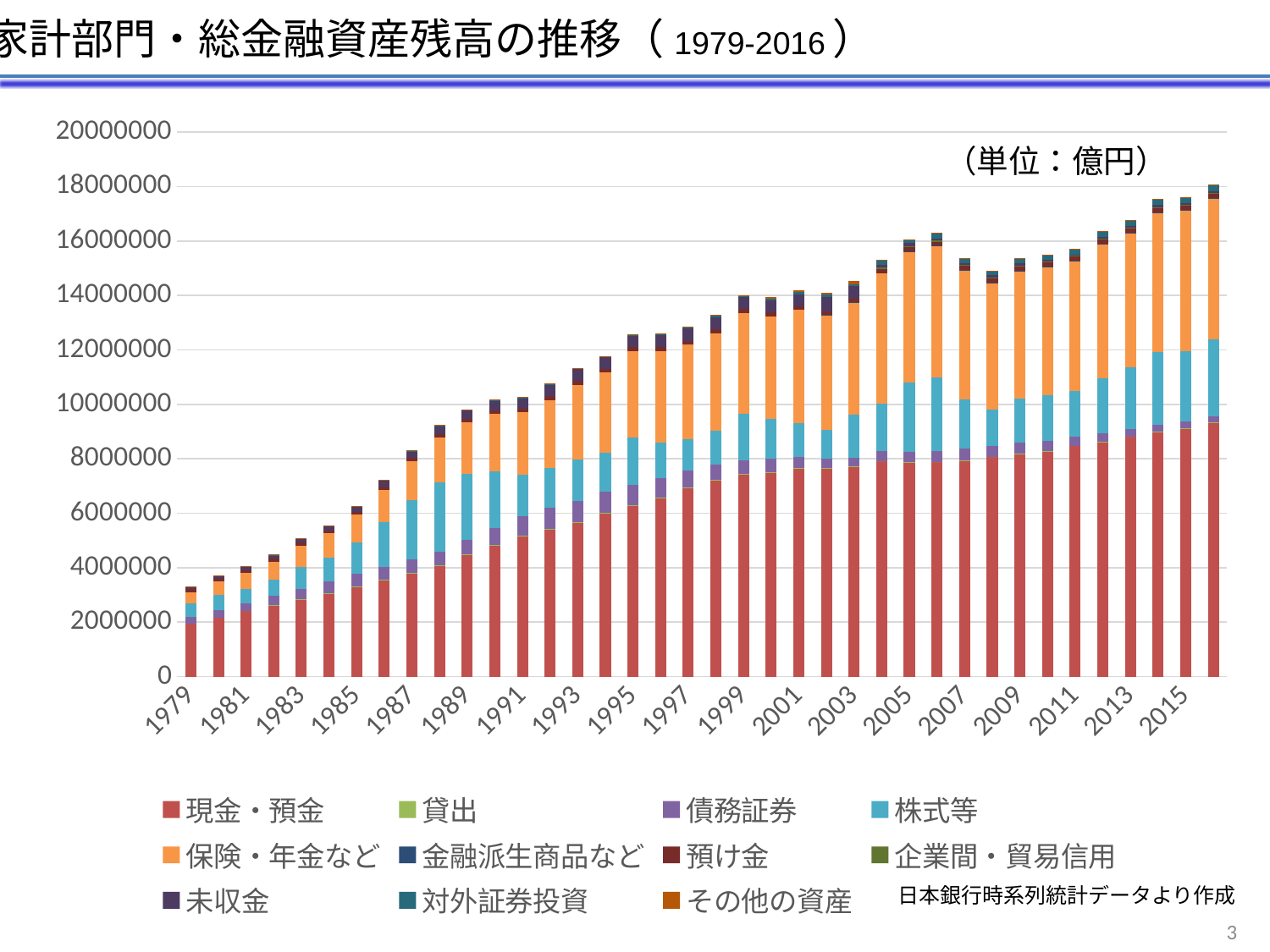

家計部門・総金融資産残高の推移（1979-2016）

### Chart

| Category | 現金・預金 | 貸出 | 債務証券 | 株式等 | 保険・年金など | 金融派生商品など | 預け金 | 企業間・貿易信用 | 未収金 | 対外証券投資 | その他の資産 |
|---|---|---|---|---|---|---|---|---|---|---|---|
| 1979 | 1948234.0 | 42.0 | 233710.0 | 494691.0 | 432124.0 | 0.0 | 110710.0 | 0.0 | 88480.0 | 6965.0 | 2487.0 |
| 1980 | 2174447.0 | 21.0 | 273593.0 | 536869.0 | 499327.0 | 0.0 | 112128.0 | 0.0 | 113191.0 | 7103.0 | 3346.0 |
| 1981 | 2416292.0 | 480.0 | 285367.0 | 526688.0 | 579077.0 | 0.0 | 108308.0 | 0.0 | 123288.0 | 7658.0 | 3216.0 |
| 1982 | 2627648.0 | 1346.0 | 332630.0 | 592312.0 | 668918.0 | 0.0 | 111449.0 | 0.0 | 133447.0 | 6235.0 | 4100.0 |
| 1983 | 2827925.0 | 1757.0 | 392162.0 | 818345.0 | 767412.0 | 0.0 | 111207.0 | 0.0 | 159232.0 | 5577.0 | 4522.0 |
| 1984 | 3054117.0 | 2036.0 | 427028.0 | 888094.0 | 882297.0 | 0.0 | 112985.0 | 0.0 | 177594.0 | 8240.0 | 5187.0 |
| 1985 | 3294078.0 | 2313.0 | 480063.0 | 1145225.0 | 1020857.0 | 0.0 | 112128.0 | 0.0 | 191809.0 | 15659.0 | 3938.0 |
| 1986 | 3545346.0 | 2560.0 | 488425.0 | 1625002.0 | 1208116.0 | 0.0 | 114366.0 | 0.0 | 225279.0 | 29876.0 | 4912.0 |
| 1987 | 3818660.0 | 2700.0 | 493398.0 | 2169999.0 | 1418681.0 | 0.0 | 119563.0 | 0.0 | 247736.0 | 48717.0 | 6141.0 |
| 1988 | 4100172.0 | 3473.0 | 479888.0 | 2548406.0 | 1663884.0 | 0.0 | 124178.0 | 0.0 | 269334.0 | 61634.0 | 7876.0 |
| 1989 | 4479416.0 | 4032.0 | 534690.0 | 2413415.0 | 1918591.0 | 0.0 | 121556.0 | 0.0 | 296980.0 | 41455.0 | 13050.0 |
| 1990 | 4818226.0 | 4042.0 | 643453.0 | 2065382.0 | 2116160.0 | 0.0 | 125205.0 | 0.0 | 345446.0 | 38972.0 | 14026.0 |
| 1991 | 5171566.0 | 4151.0 | 715051.0 | 1539328.0 | 2289595.0 | 0.0 | 125235.0 | 0.0 | 363555.0 | 37829.0 | 12515.0 |
| 1992 | 5404633.0 | 4791.0 | 781594.0 | 1460967.0 | 2514169.0 | 0.0 | 127713.0 | 0.0 | 429952.0 | 29749.0 | 10420.0 |
| 1993 | 5669572.0 | 4316.0 | 791074.0 | 1510995.0 | 2746831.0 | 0.0 | 137953.0 | 0.0 | 449244.0 | 17674.0 | 11002.0 |
| 1994 | 6007085.0 | 4899.0 | 797694.0 | 1406191.0 | 2947169.0 | 0.0 | 138400.0 | 0.0 | 442948.0 | 17311.0 | 11228.0 |
| 1995 | 6296360.0 | 5304.0 | 740619.0 | 1731860.0 | 3185969.0 | 0.0 | 140031.0 | 0.0 | 430627.0 | 26394.0 | 4671.0 |
| 1996 | 6583875.0 | 5699.0 | 693039.0 | 1311766.0 | 3356732.0 | 0.0 | 143650.0 | 0.0 | 451502.0 | 46231.0 | 12321.0 |
| 1997 | 6940141.0 | 5055.0 | 623218.0 | 1151169.0 | 3480154.0 | 135.0 | 141010.0 | 0.0 | 454727.0 | 53296.0 | 15439.0 |
| 1998 | 7237920.0 | 4527.0 | 552013.0 | 1225536.0 | 3589229.0 | 159.0 | 141930.0 | 0.0 | 455091.0 | 55697.0 | 15638.0 |
| 1999 | 7447381.0 | 3804.0 | 505716.0 | 1702600.0 | 3698712.0 | 51.0 | 142837.0 | 0.0 | 448564.0 | 47412.0 | 14034.0 |
| 2000 | 7514288.0 | 3262.0 | 480797.0 | 1468536.0 | 3776240.0 | 160.0 | 138403.0 | 0.0 | 424582.0 | 59472.0 | 75669.0 |
| 2001 | 7654295.0 | 2194.0 | 418026.0 | 1229510.0 | 4186319.0 | 235.0 | 124771.0 | 0.0 | 425381.0 | 85206.0 | 50049.0 |
| 2002 | 7656957.0 | 1494.0 | 341711.0 | 1059518.0 | 4232745.0 | 572.0 | 122941.0 | 0.0 | 534989.0 | 74140.0 | 67505.0 |
| 2003 | 7723379.0 | 800.0 | 322299.0 | 1577987.0 | 4130719.0 | 453.0 | 121941.0 | 0.0 | 469379.0 | 69120.0 | 103789.0 |
| 2004 | 7911393.0 | 971.0 | 371034.0 | 1736773.0 | 4806323.0 | 240.0 | 138949.0 | 55082.0 | 102862.0 | 157346.0 | 16657.0 |
| 2005 | 7864435.0 | 1014.0 | 403474.0 | 2538035.0 | 4817709.0 | 1785.0 | 138958.0 | 52163.0 | 100354.0 | 148322.0 | 2299.0 |
| 2006 | 7869099.0 | 1297.0 | 429418.0 | 2694459.0 | 4829493.0 | 1600.0 | 144642.0 | 45836.0 | 83973.0 | 181100.0 | 12052.0 |
| 2007 | 7939890.0 | 1282.0 | 436583.0 | 1812191.0 | 4739191.0 | 3235.0 | 147218.0 | 45742.0 | 74168.0 | 174093.0 | 8063.0 |
| 2008 | 8060030.0 | 802.0 | 422686.0 | 1327976.0 | 4660045.0 | 3629.0 | 145878.0 | 51686.0 | 81503.0 | 142536.0 | 10474.0 |
| 2009 | 8190118.0 | 788.0 | 410797.0 | 1611541.0 | 4700114.0 | 5475.0 | 146292.0 | 42629.0 | 76148.0 | 175358.0 | 11709.0 |
| 2010 | 8292830.0 | 763.0 | 373868.0 | 1677481.0 | 4706945.0 | 8757.0 | 153629.0 | 38902.0 | 58426.0 | 165319.0 | 14198.0 |
| 2011 | 8478765.0 | 836.0 | 339319.0 | 1677797.0 | 4763173.0 | 4682.0 | 154564.0 | 38714.0 | 52973.0 | 177509.0 | 15654.0 |
| 2012 | 8624943.0 | 834.0 | 307857.0 | 2038517.0 | 4924704.0 | 8596.0 | 156146.0 | 36038.0 | 60312.0 | 185330.0 | 13874.0 |
| 2013 | 8802344.0 | 838.0 | 282859.0 | 2262606.0 | 4951081.0 | 6619.0 | 157780.0 | 35741.0 | 46048.0 | 207776.0 | 13531.0 |
| 2014 | 8987488.0 | 1760.0 | 261560.0 | 2657031.0 | 5138064.0 | 8638.0 | 161309.0 | 31240.0 | 81325.0 | 217564.0 | 13817.0 |
| 2015 | 9110607.0 | 1709.0 | 255313.0 | 2595122.0 | 5163615.0 | 10516.0 | 163582.0 | 31617.0 | 58277.0 | 213590.0 | 13006.0 |
| 2016 | 9324761.0 | 4059.0 | 245446.0 | 2814355.0 | 5183100.0 | 8110.0 | 163161.0 | 32509.0 | 66487.0 | 219514.0 | 18274.0 |
（単位：億円）
日本銀行時系列統計データより作成
3